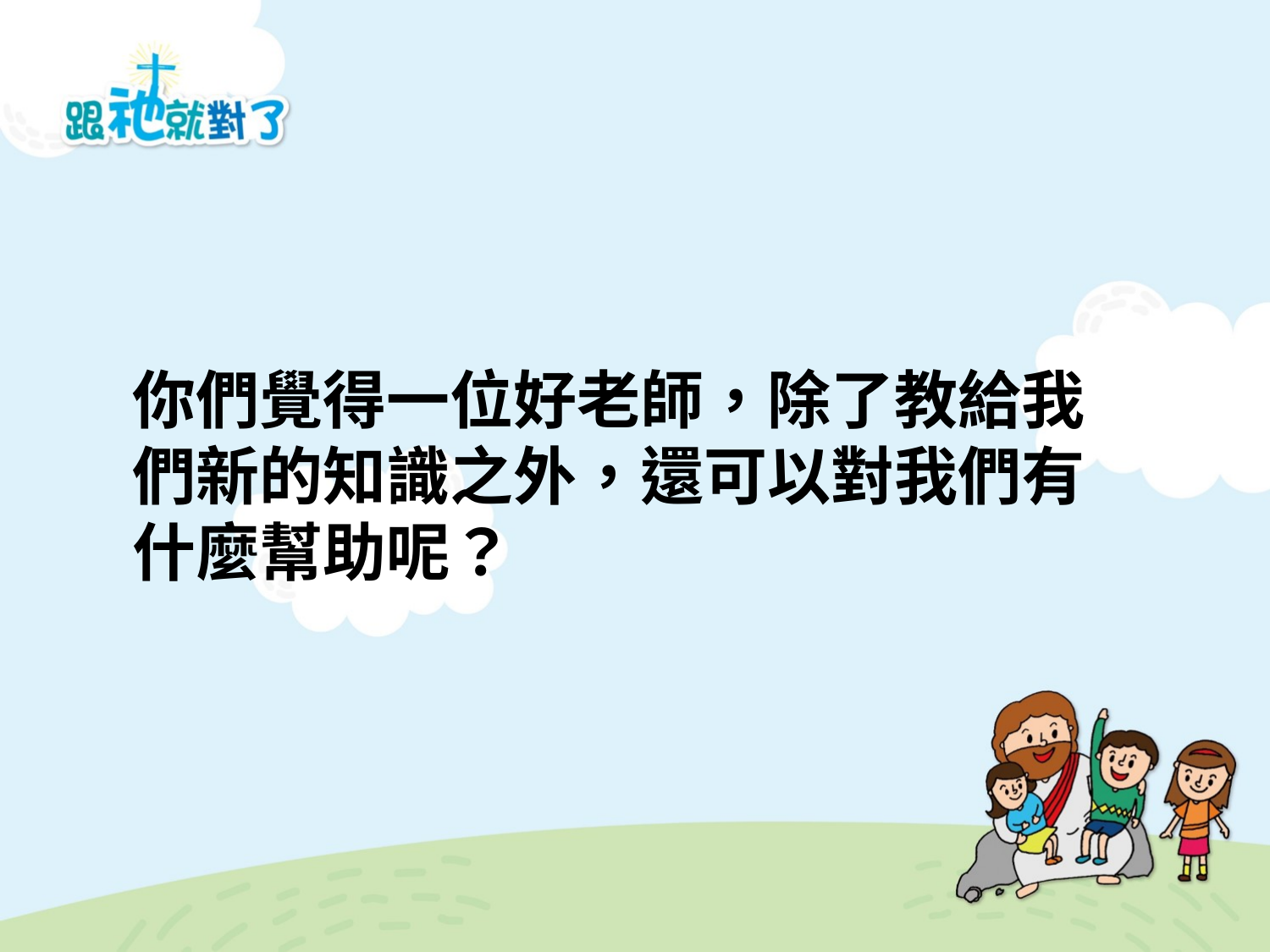

你們覺得一位好老師，除了教給我們新的知識之外，還可以對我們有什麼幫助呢？